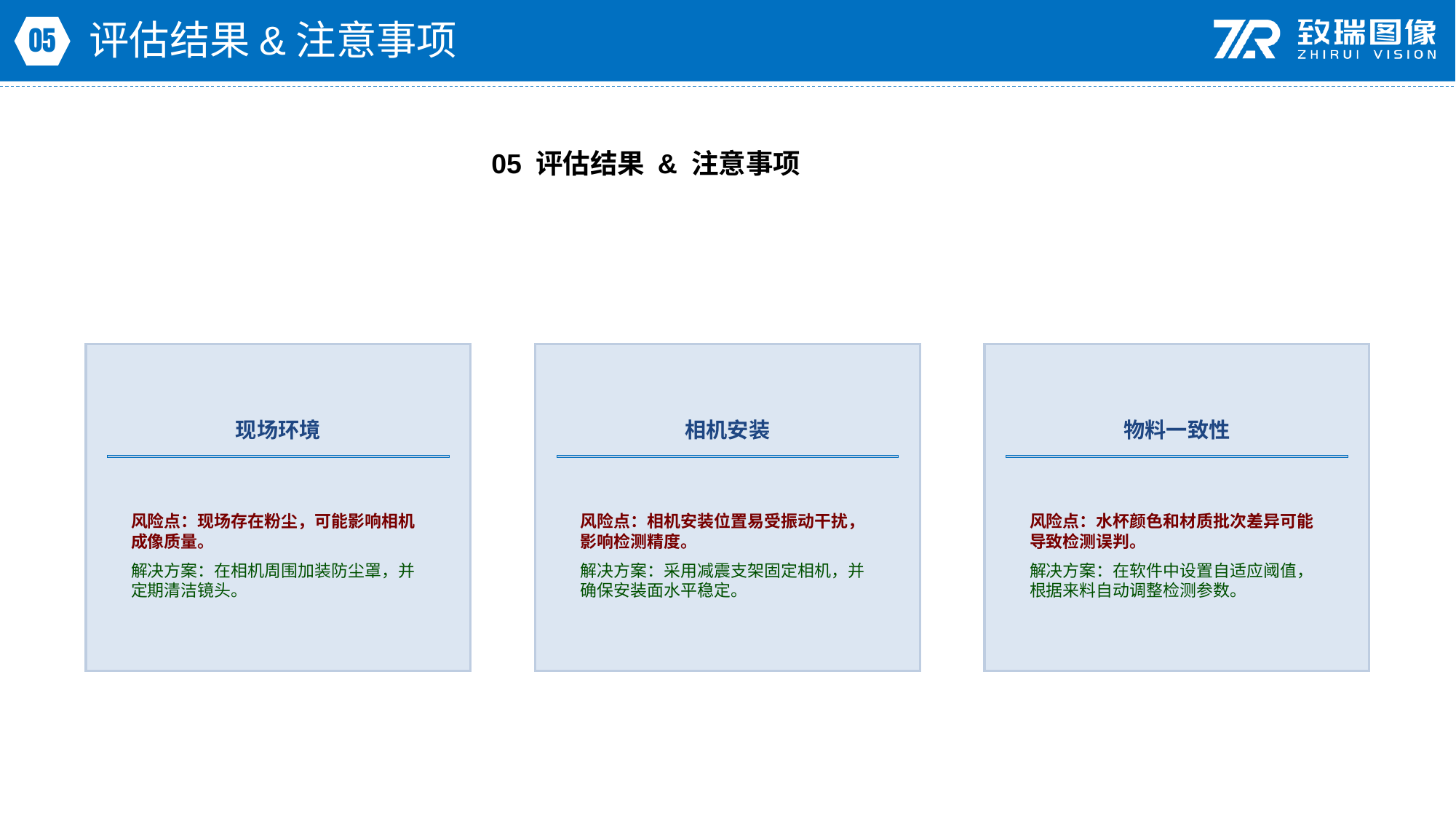

评估结果&注意事项
05

05 评估结果 & 注意事项

现场环境

相机安装

物料一致性

风险点：现场存在粉尘，可能影响相机成像质量。
解决方案：在相机周围加装防尘罩，并定期清洁镜头。

风险点：相机安装位置易受振动干扰，影响检测精度。
解决方案：采用减震支架固定相机，并确保安装面水平稳定。

风险点：水杯颜色和材质批次差异可能导致检测误判。
解决方案：在软件中设置自适应阈值，根据来料自动调整检测参数。